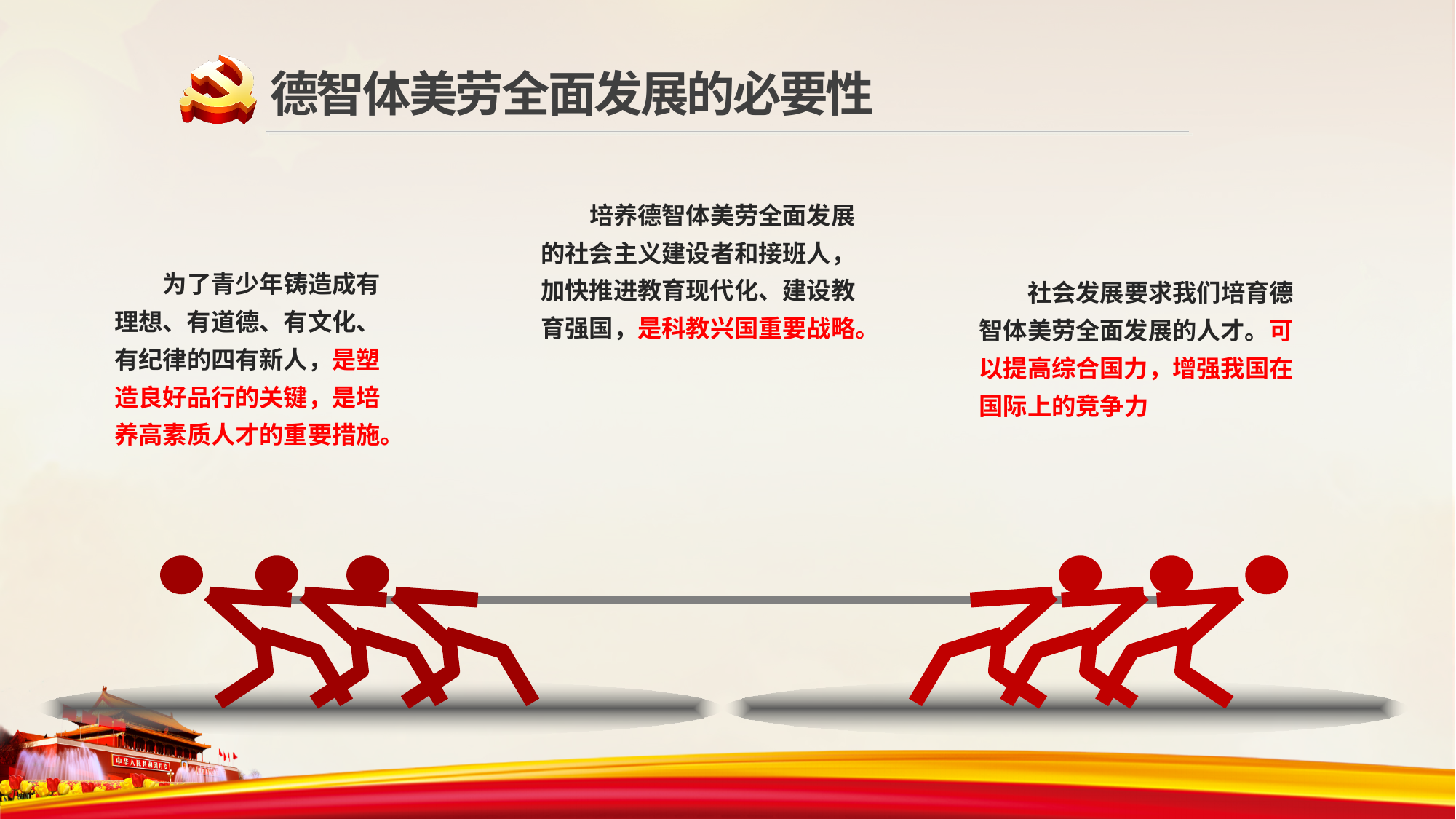

德智体美劳全面发展的必要性
培养德智体美劳全面发展的社会主义建设者和接班人，加快推进教育现代化、建设教育强国，是科教兴国重要战略。
为了青少年铸造成有理想、有道德、有文化、有纪律的四有新人，是塑造良好品行的关键，是培养高素质人才的重要措施。
社会发展要求我们培育德智体美劳全面发展的人才。可以提高综合国力，增强我国在国际上的竞争力